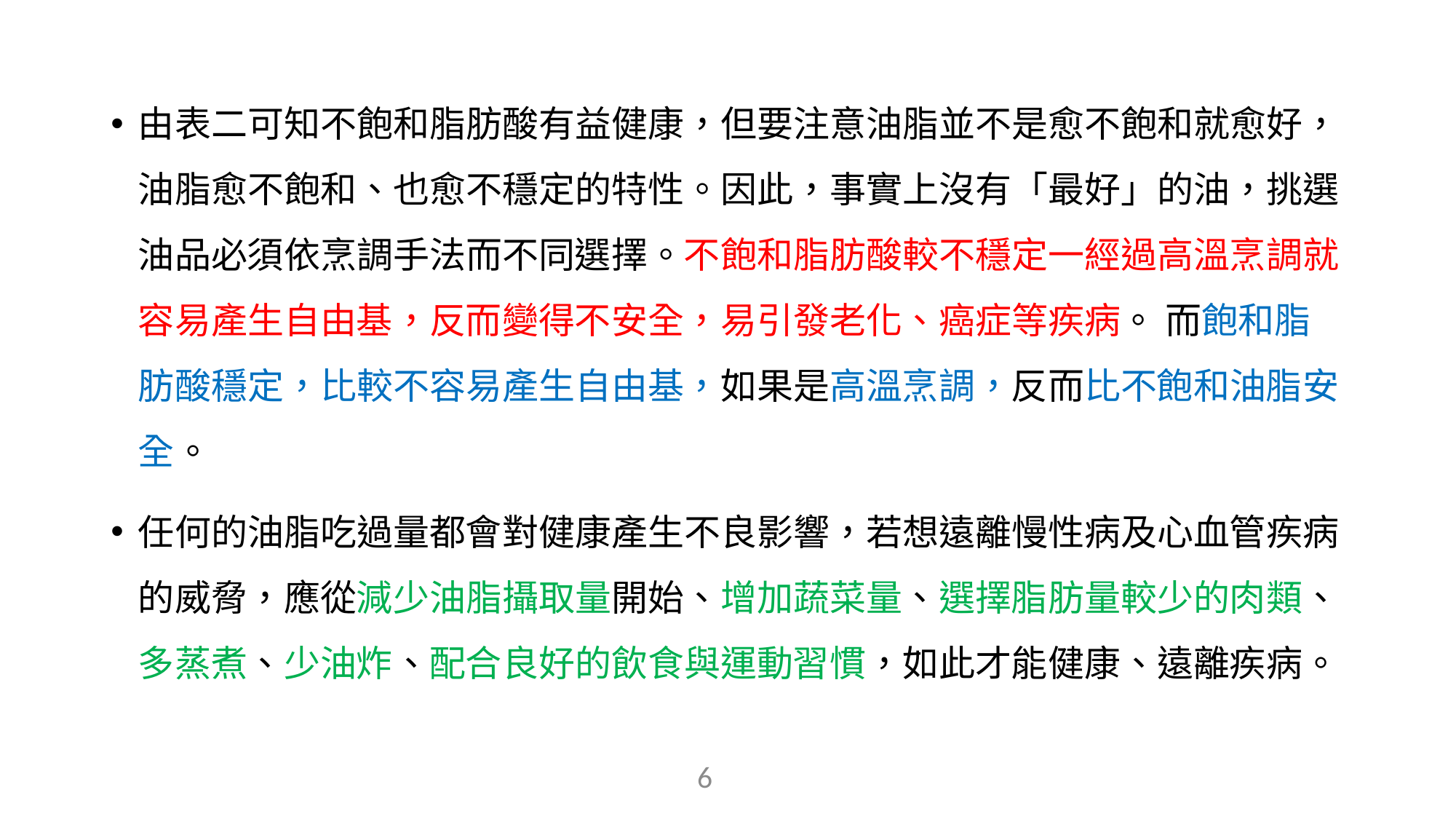

#
由表二可知不飽和脂肪酸有益健康，但要注意油脂並不是愈不飽和就愈好，油脂愈不飽和、也愈不穩定的特性。因此，事實上沒有「最好」的油，挑選油品必須依烹調手法而不同選擇。不飽和脂肪酸較不穩定一經過高溫烹調就容易產生自由基，反而變得不安全，易引發老化、癌症等疾病。 而飽和脂肪酸穩定，比較不容易產生自由基，如果是高溫烹調，反而比不飽和油脂安全。
任何的油脂吃過量都會對健康產生不良影響，若想遠離慢性病及心血管疾病的威脅，應從減少油脂攝取量開始、增加蔬菜量、選擇脂肪量較少的肉類、多蒸煮、少油炸、配合良好的飲食與運動習慣，如此才能健康、遠離疾病。

6